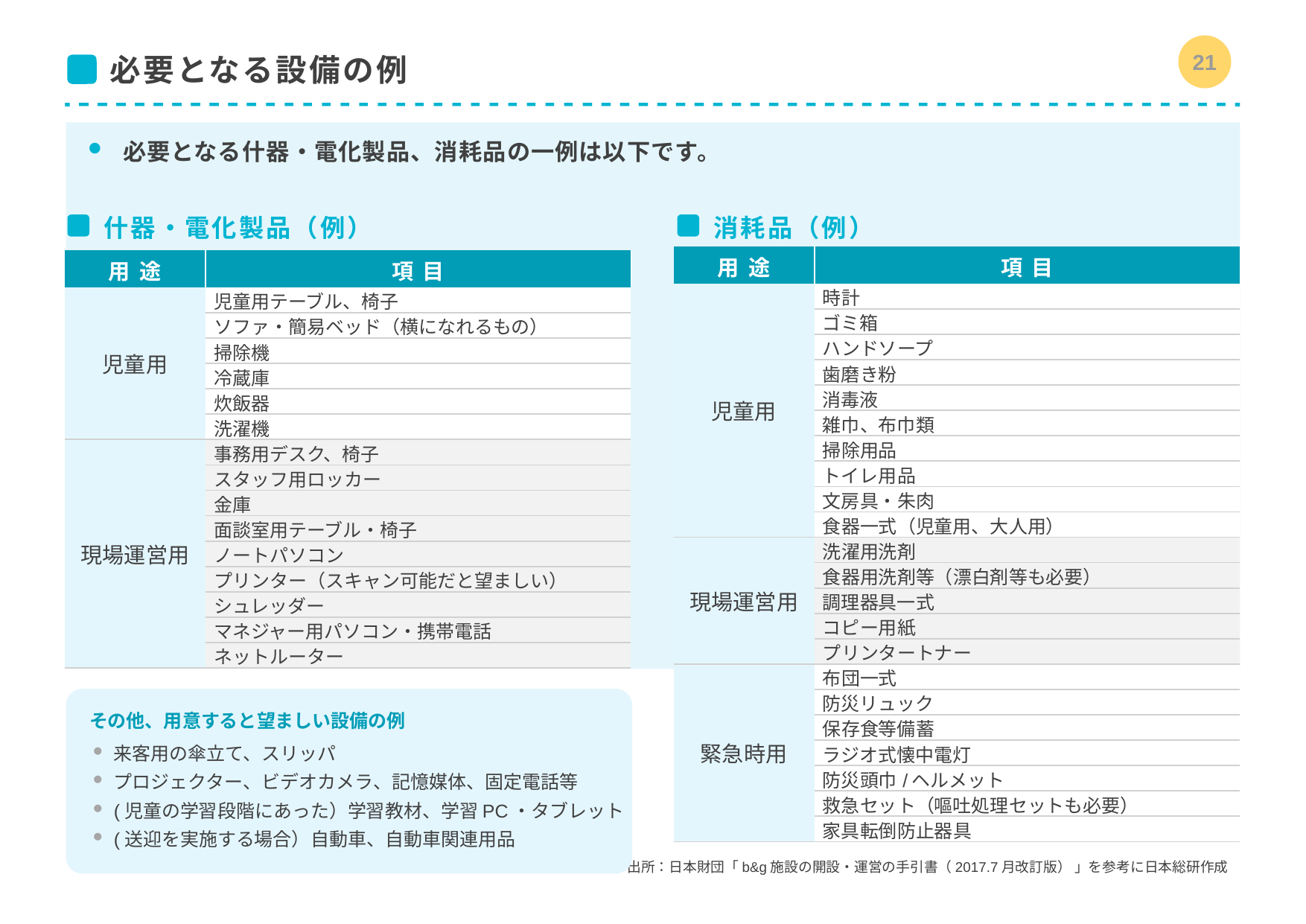

21
# 必要となる設備の例
必要となる什器・電化製品、消耗品の一例は以下です。
什器・電化製品（例）

消耗品（例）

| 用途 | 項目 |
| --- | --- |
| 児童用 | 時計 |
|  | ゴミ箱 |
|  | ハンドソープ |
|  | 歯磨き粉 |
|  | 消毒液 |
|  | 雑巾、布巾類 |
|  | 掃除用品 |
|  | トイレ用品 |
|  | 文房具・朱肉 |
|  | 食器一式（児童用、大人用） |
| 現場運営用 | 洗濯用洗剤 |
|  | 食器用洗剤等（漂白剤等も必要） |
|  | 調理器具一式 |
|  | コピー用紙 |
|  | プリンタートナー |
| 緊急時用 | 布団一式 |
|  | 防災リュック |
|  | 保存食等備蓄 |
|  | ラジオ式懐中電灯 |
|  | 防災頭巾/ヘルメット |
|  | 救急セット（嘔吐処理セットも必要） |
|  | 家具転倒防止器具 |
| 用途 | 項目 |
| --- | --- |
| 児童用 | 児童用テーブル、椅子 |
|  | ソファ・簡易ベッド（横になれるもの） |
|  | 掃除機 |
|  | 冷蔵庫 |
|  | 炊飯器 |
|  | 洗濯機 |
| 現場運営用 | 事務用デスク、椅子 |
|  | スタッフ用ロッカー |
|  | 金庫 |
|  | 面談室用テーブル・椅子 |
|  | ノートパソコン |
|  | プリンター（スキャン可能だと望ましい） |
|  | シュレッダー |
|  | マネジャー用パソコン・携帯電話 |
|  | ネットルーター |

その他、用意すると望ましい設備の例
来客用の傘立て、スリッパ
プロジェクター、ビデオカメラ、記憶媒体、固定電話等
(児童の学習段階にあった）学習教材、学習PC・タブレット
(送迎を実施する場合）自動車、自動車関連用品
出所：日本財団「b&g施設の開設・運営の手引書（2017.7月改訂版） 」を参考に日本総研作成